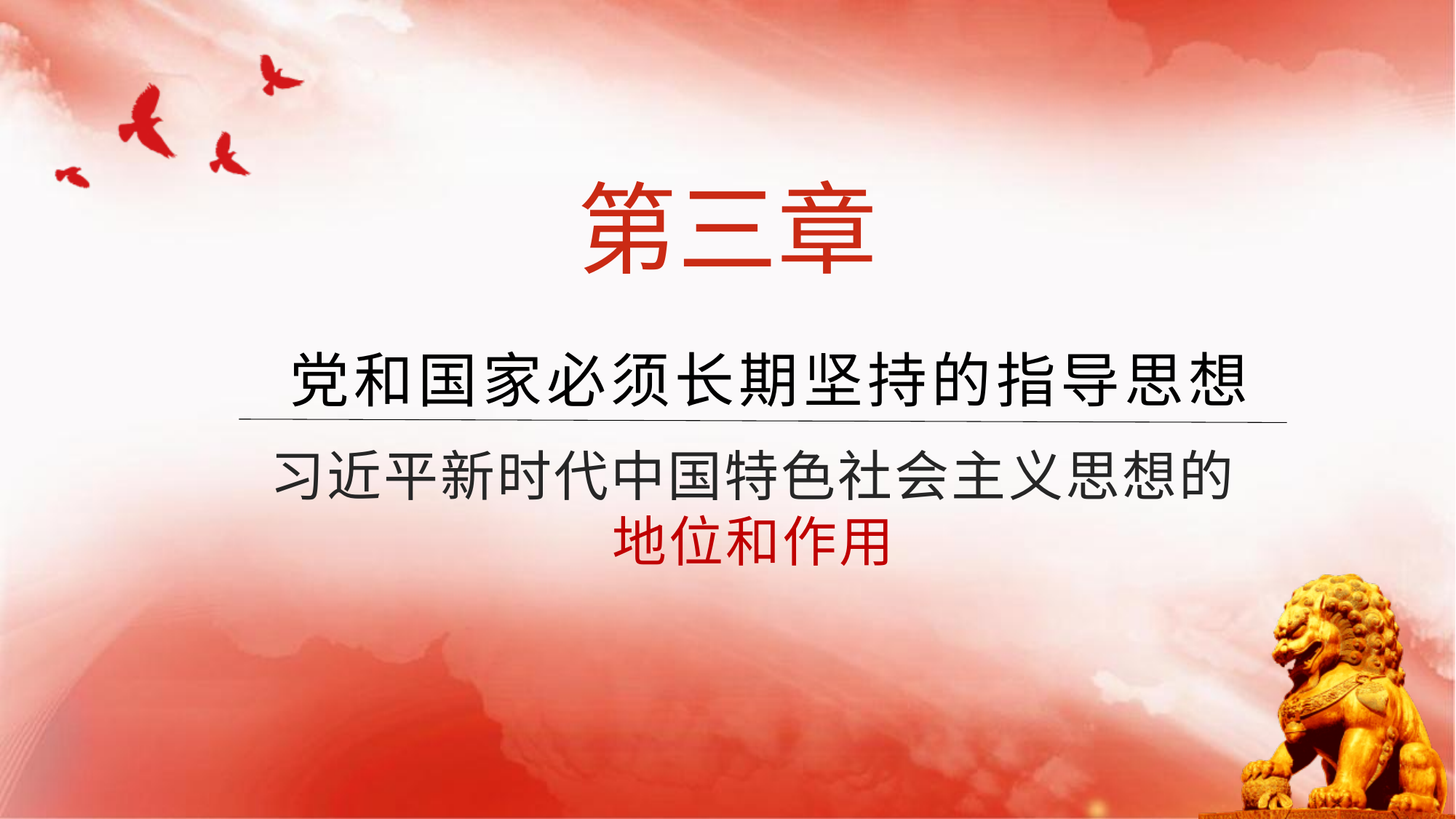

第三章
# 党和国家必须长期坚持的指导思想
习近平新时代中国特色社会主义思想的地位和作用